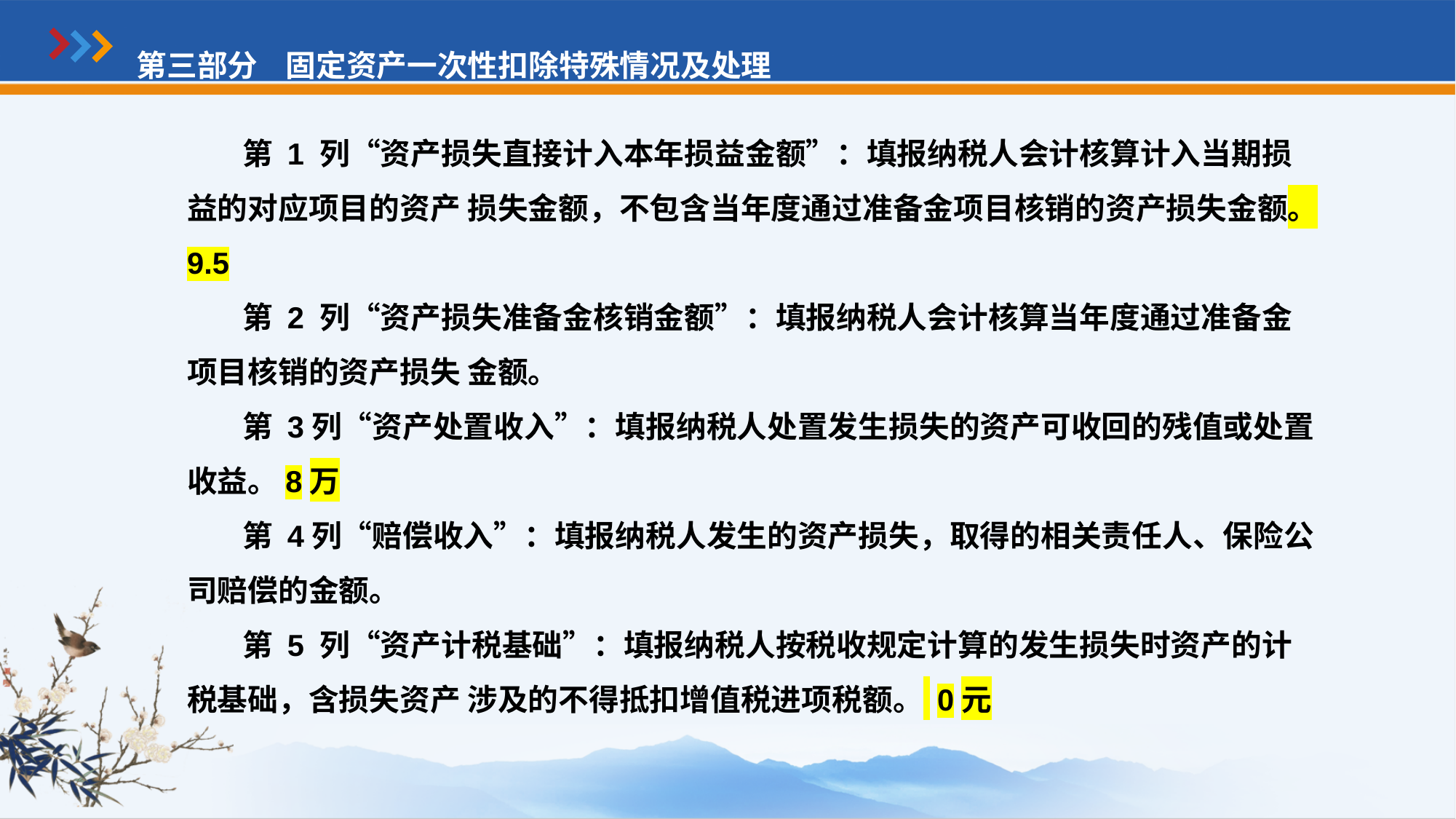

第三部分    固定资产一次性扣除特殊情况及处理

       第 1 列“资产损失直接计入本年损益金额”：填报纳税人会计核算计入当期损益的对应项目的资产 损失金额，不包含当年度通过准备金项目核销的资产损失金额。 9.5
       第 2 列“资产损失准备金核销金额”：填报纳税人会计核算当年度通过准备金项目核销的资产损失 金额。
       第 3列“资产处置收入”：填报纳税人处置发生损失的资产可收回的残值或处置收益。8万
       第 4列“赔偿收入”：填报纳税人发生的资产损失，取得的相关责任人、保险公司赔偿的金额。
       第 5 列“资产计税基础”：填报纳税人按税收规定计算的发生损失时资产的计税基础，含损失资产 涉及的不得抵扣增值税进项税额。 0元